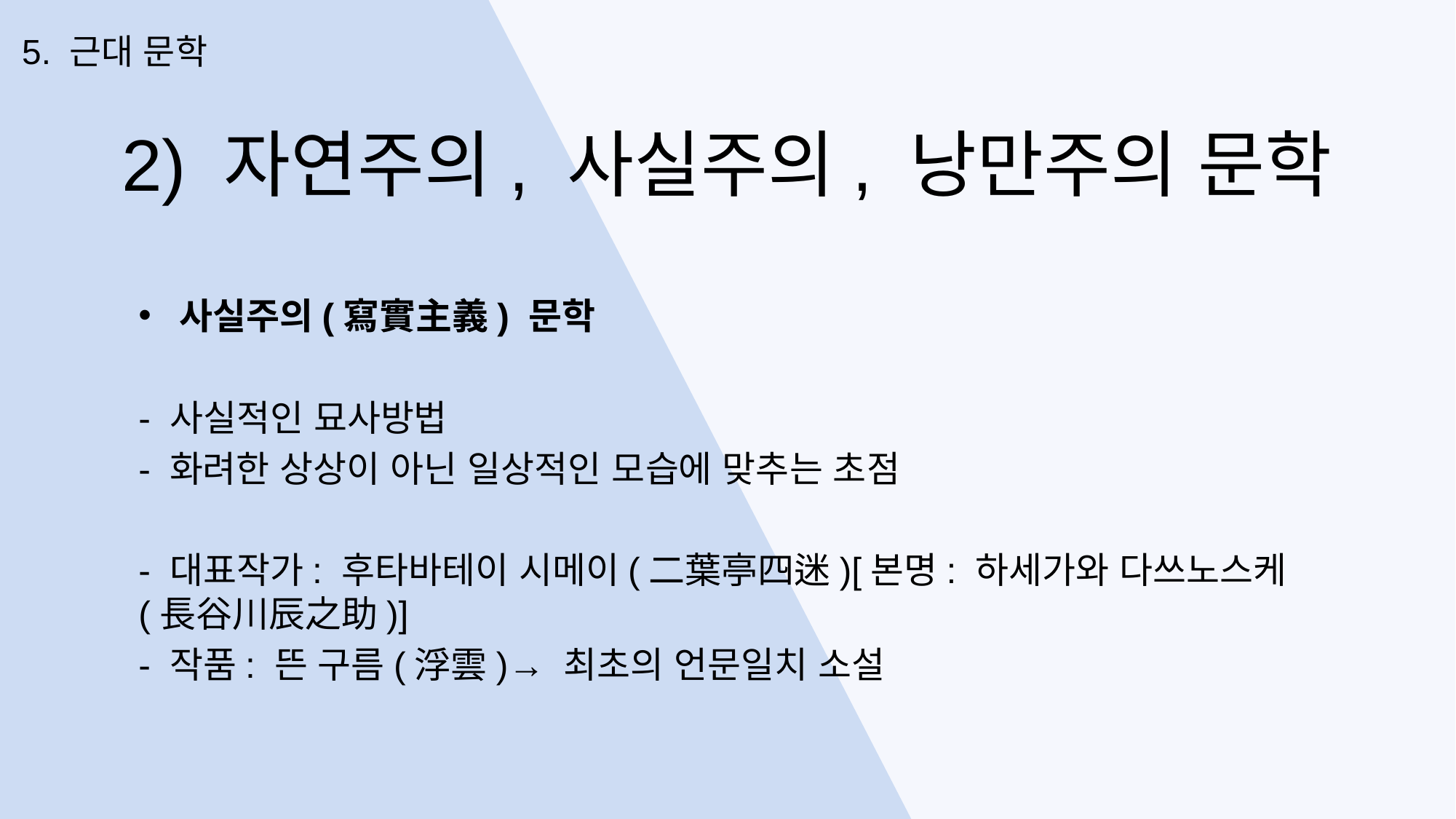

5. 근대 문학
2) 자연주의, 사실주의, 낭만주의 문학
사실주의(寫實主義) 문학

- 사실적인 묘사방법
- 화려한 상상이 아닌 일상적인 모습에 맞추는 초점

- 대표작가: 후타바테이 시메이(二葉亭四迷)[본명: 하세가와 다쓰노스케(長谷川辰之助)]
- 작품: 뜬 구름(浮雲)→ 최초의 언문일치 소설